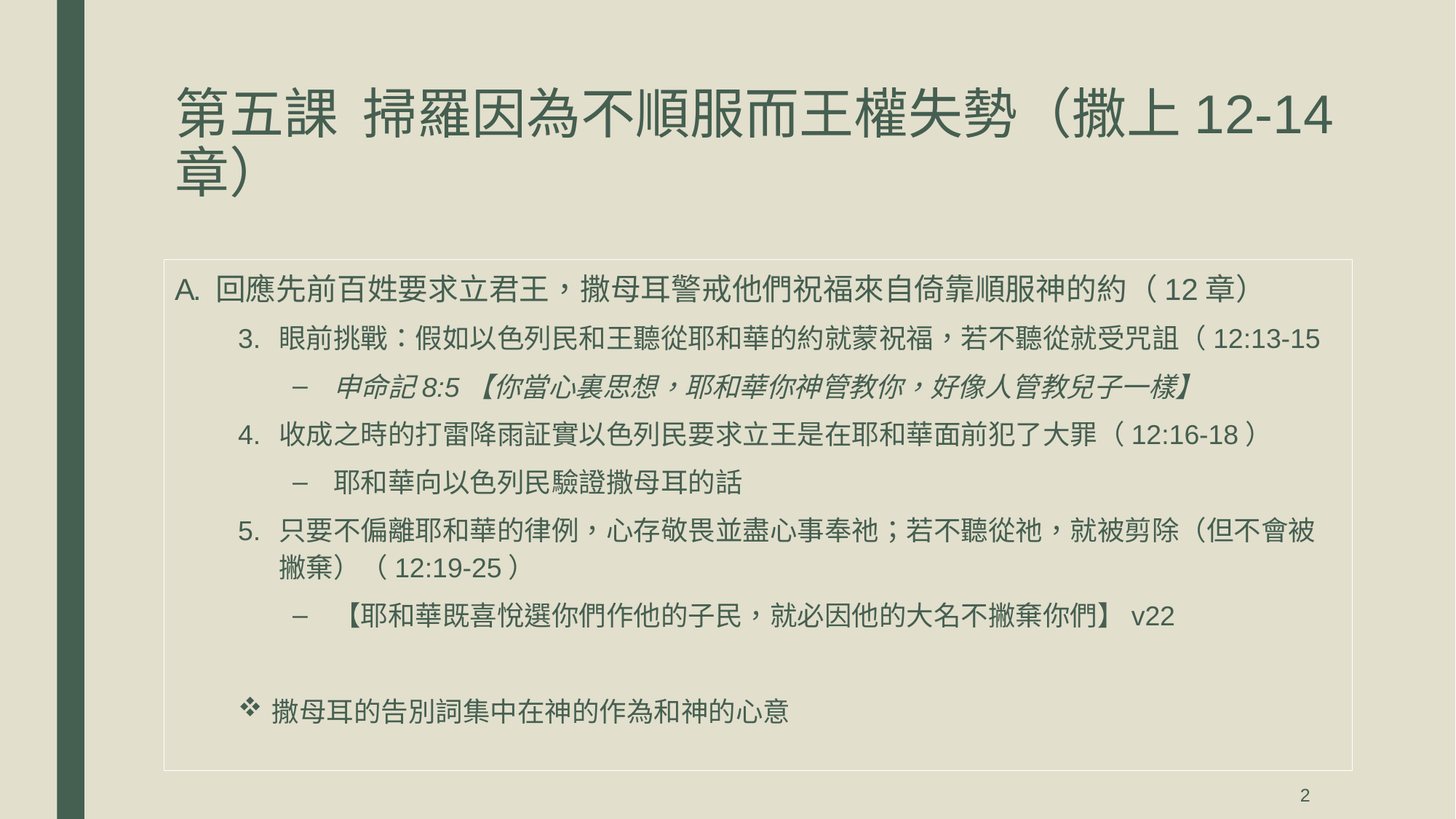

# 第五課  掃羅因為不順服而王權失勢（撒上12-14章）
回應先前百姓要求立君王，撒母耳警戒他們祝福來自倚靠順服神的約（12章）
眼前挑戰：假如以色列民和王聽從耶和華的約就蒙祝福，若不聽從就受咒詛（12:13-15
申命記8:5【你當心裏思想，耶和華你神管教你，好像人管教兒子一樣】
收成之時的打雷降雨証實以色列民要求立王是在耶和華面前犯了大罪（12:16-18）
耶和華向以色列民驗證撒母耳的話
只要不偏離耶和華的律例，心存敬畏並盡心事奉祂；若不聽從祂，就被剪除（但不會被撇棄）（12:19-25）
【耶和華既喜悅選你們作他的子民，就必因他的大名不撇棄你們】v22

撒母耳的告別詞集中在神的作為和神的心意
2